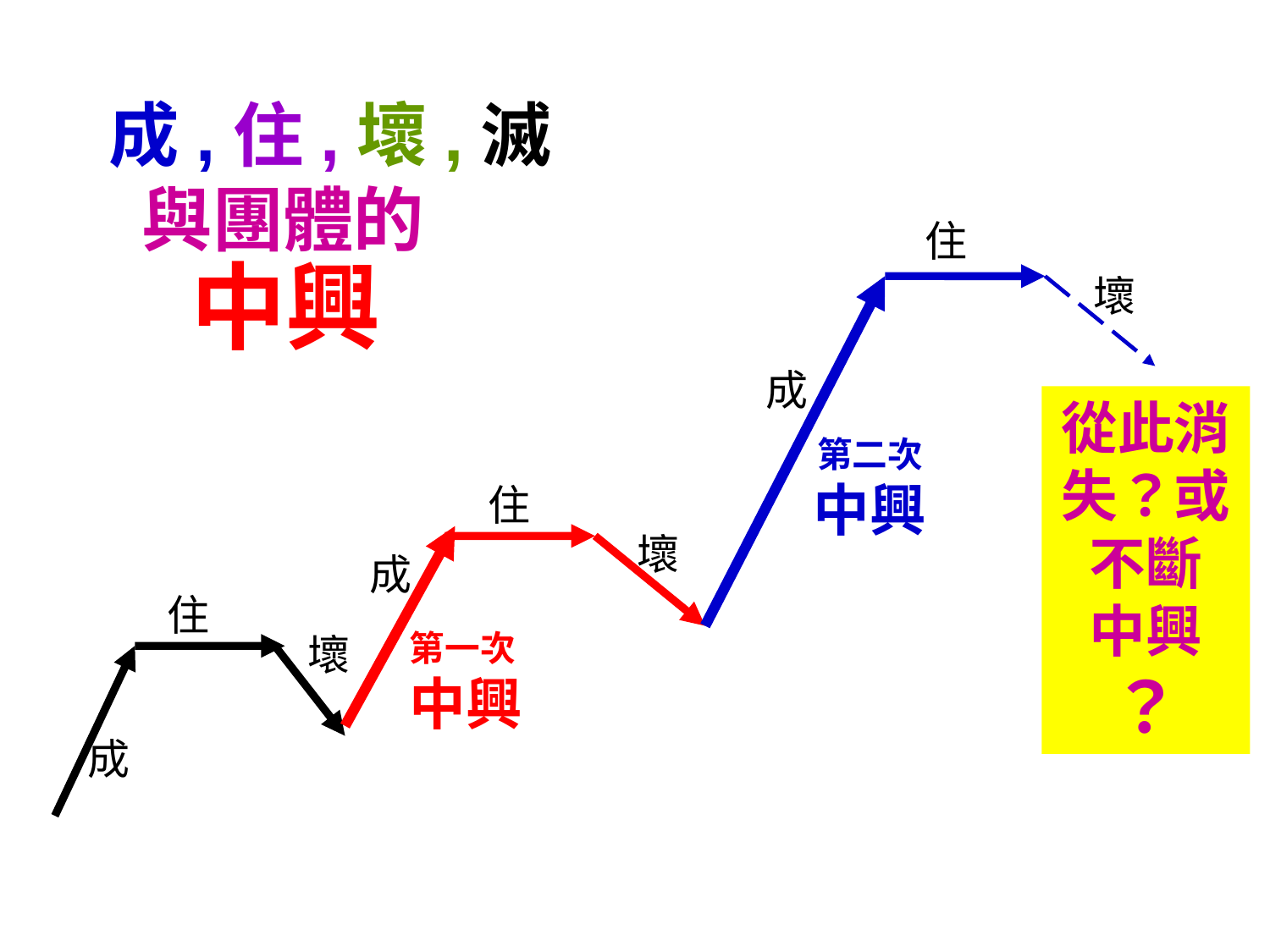

成,住,壞,滅
       與團體的
          中興
住
壞

成
從此消失？或不斷
中興
？
第二次中興
住
壞

成
住
第一次
中興
壞

成